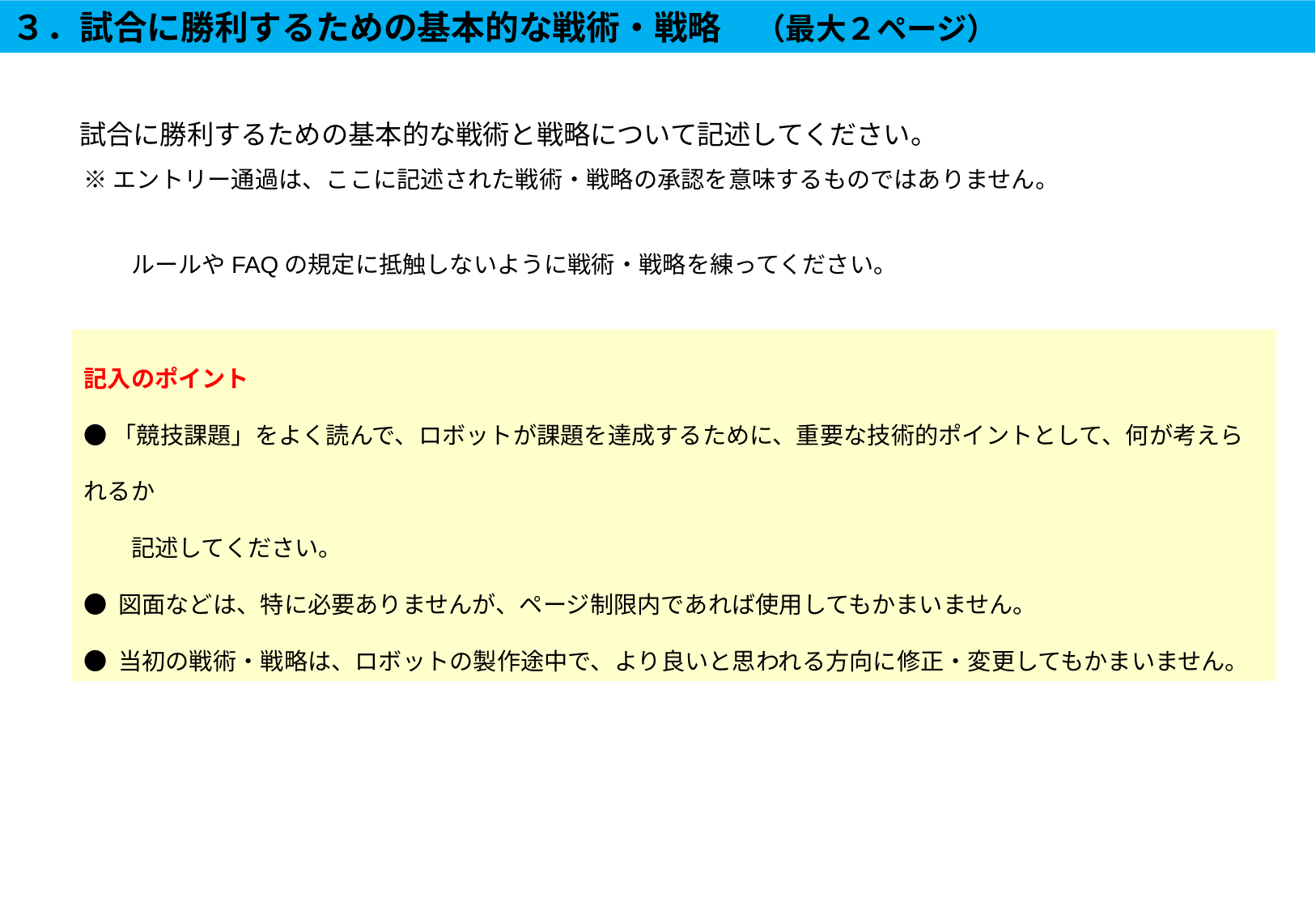

３．試合に勝利するための基本的な戦術・戦略　（最大２ページ）
試合に勝利するための基本的な戦術と戦略について記述してください。
※エントリー通過は、ここに記述された戦術・戦略の承認を意味するものではありません。
　　ルールやFAQの規定に抵触しないように戦術・戦略を練ってください。
記入のポイント
●「競技課題」をよく読んで、ロボットが課題を達成するために、重要な技術的ポイントとして、何が考えられるか
　　記述してください。
● 図面などは、特に必要ありませんが、ページ制限内であれば使用してもかまいません。
● 当初の戦術・戦略は、ロボットの製作途中で、より良いと思われる方向に修正・変更してもかまいません。